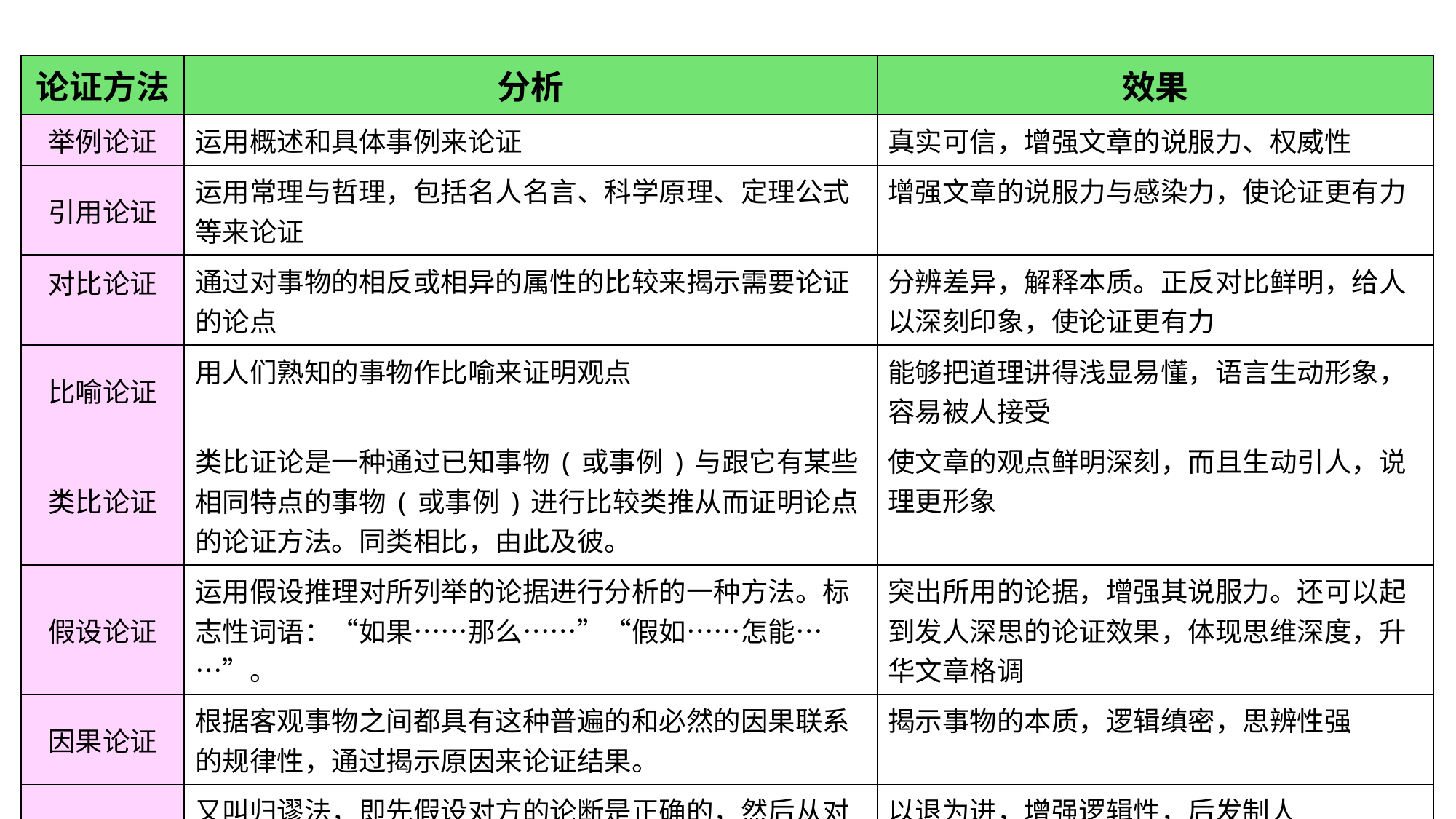

| 论证方法 | 分析 | 效果 |
| --- | --- | --- |
| 举例论证 | 运用概述和具体事例来论证 | 真实可信，增强文章的说服力、权威性 |
| 引用论证 | 运用常理与哲理，包括名人名言、科学原理、定理公式等来论证 | 增强文章的说服力与感染力，使论证更有力 |
| 对比论证 | 通过对事物的相反或相异的属性的比较来揭示需要论证的论点 | 分辨差异，解释本质。正反对比鲜明，给人以深刻印象，使论证更有力 |
| 比喻论证 | 用人们熟知的事物作比喻来证明观点 | 能够把道理讲得浅显易懂，语言生动形象，容易被人接受 |
| 类比论证 | 类比证论是一种通过已知事物(或事例)与跟它有某些相同特点的事物(或事例)进行比较类推从而证明论点的论证方法。同类相比，由此及彼。 | 使文章的观点鲜明深刻，而且生动引人，说理更形象 |
| 假设论证 | 运用假设推理对所列举的论据进行分析的一种方法。标志性词语：“如果……那么……”“假如……怎能……”。 | 突出所用的论据，增强其说服力。还可以起到发人深思的论证效果，体现思维深度，升华文章格调 |
| 因果论证 | 根据客观事物之间都具有这种普遍的和必然的因果联系的规律性，通过揭示原因来论证结果。 | 揭示事物的本质，逻辑缜密，思辨性强 |
| 反证法 | 又叫归谬法，即先假设对方的论断是正确的，然后从对方的论断中推导出一个荒谬的结论来，从而证明对方的论断不能成立。特点是“以错攻错”。 | 以退为进，增强逻辑性，后发制人 |